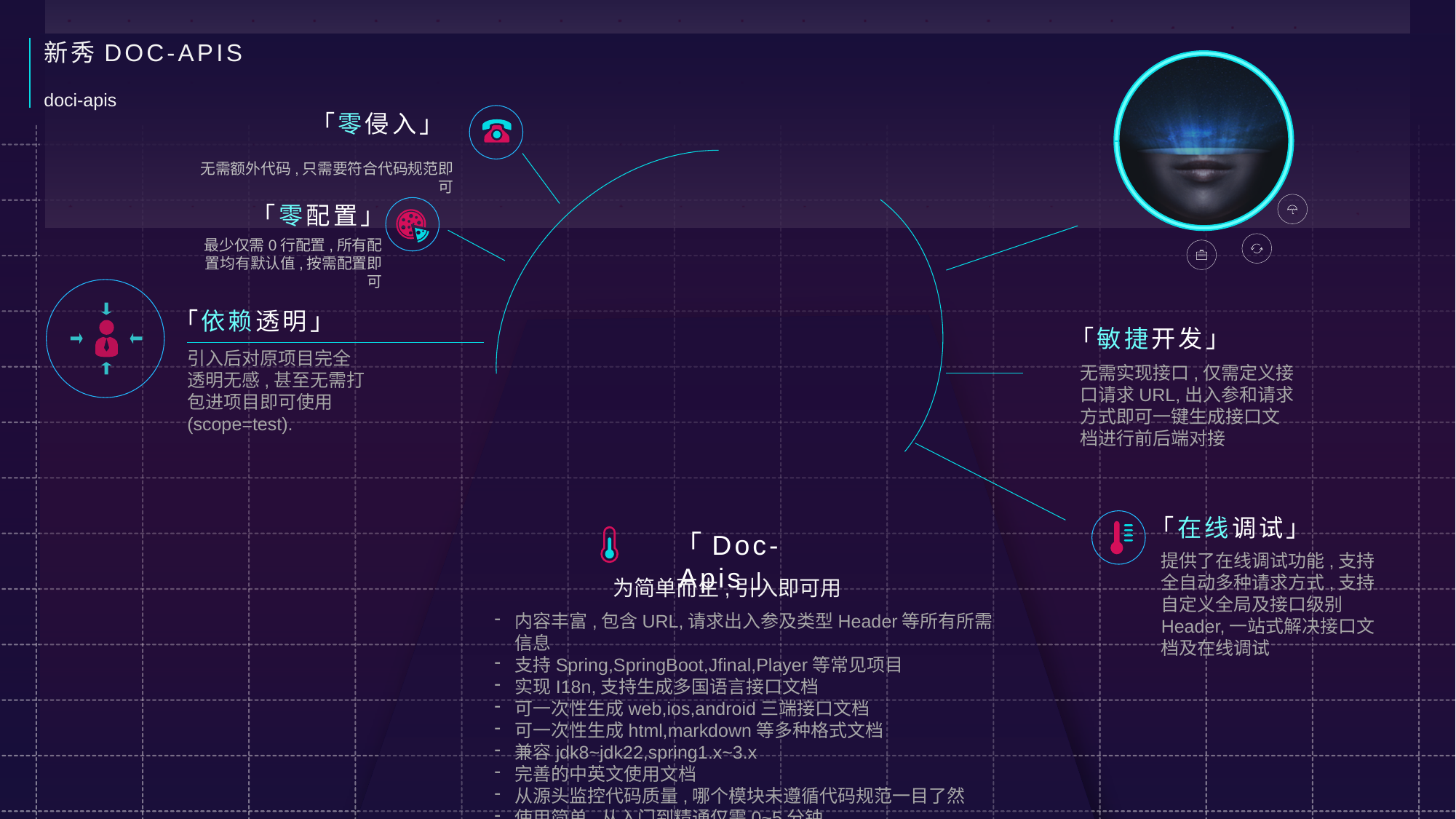

新秀DOC-APIS
doci-apis

「零侵入」

无需额外代码,只需要符合代码规范即可

「零配置」

最少仅需0行配置,所有配置均有默认值,按需配置即可

「依赖透明」

「敏捷开发」
引入后对原项目完全透明无感,甚至无需打包进项目即可使用(scope=test).
无需实现接口,仅需定义接口请求URL,出入参和请求方式即可一键生成接口文档进行前后端对接
「在线调试」

「Doc-Apis」

提供了在线调试功能,支持全自动多种请求方式,支持自定义全局及接口级别Header,一站式解决接口文档及在线调试
为简单而生,引入即可用
内容丰富,包含URL,请求出入参及类型Header等所有所需信息
支持Spring,SpringBoot,Jfinal,Player等常见项目
实现I18n,支持生成多国语言接口文档
可一次性生成web,ios,android三端接口文档
可一次性生成html,markdown等多种格式文档
兼容jdk8~jdk22,spring1.x~3.x
完善的中英文使用文档
从源头监控代码质量,哪个模块未遵循代码规范一目了然
使用简单,从入门到精通仅需0~5分钟